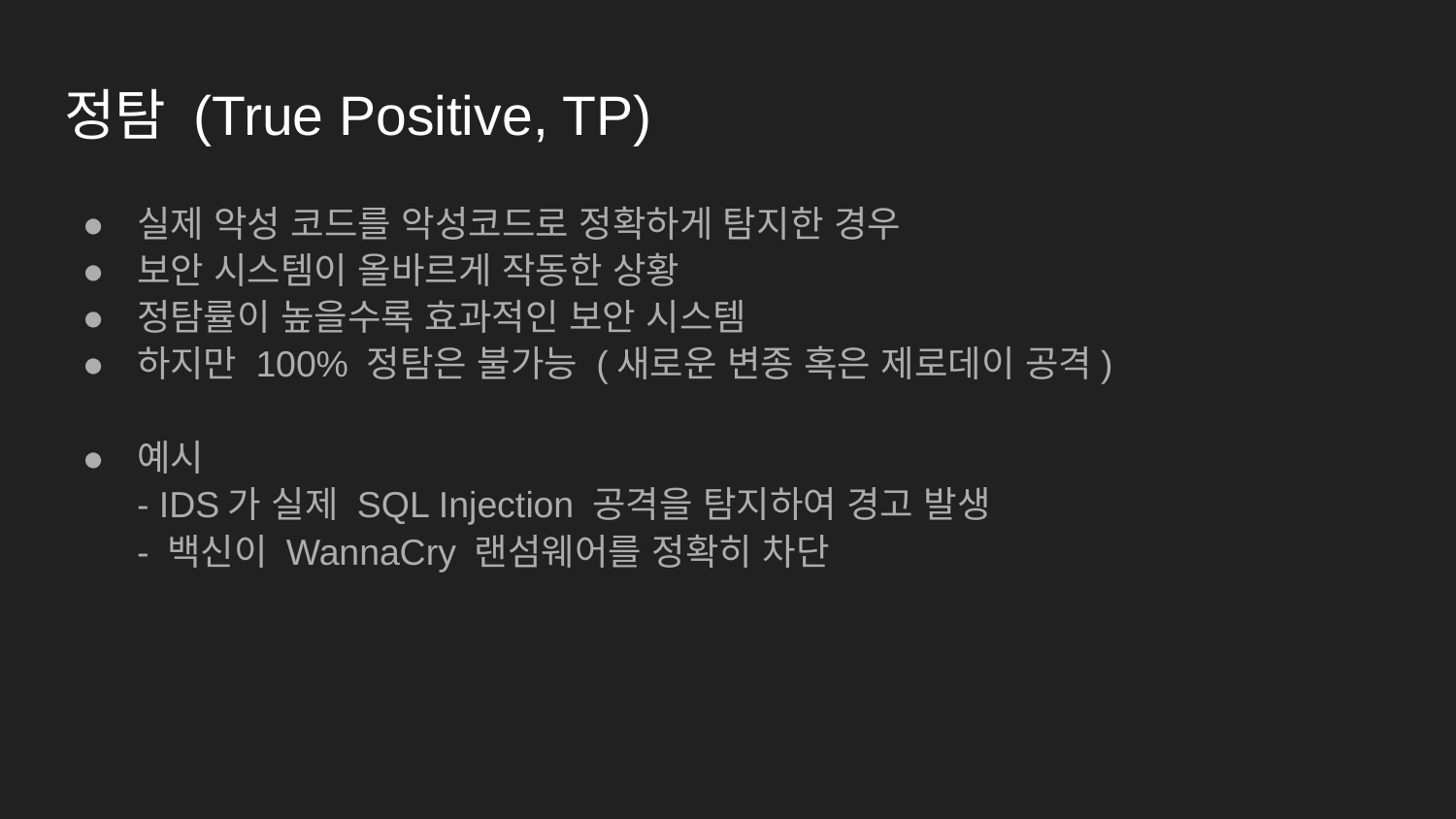

# 정탐 (True Positive, TP)
실제 악성 코드를 악성코드로 정확하게 탐지한 경우
보안 시스템이 올바르게 작동한 상황
정탐률이 높을수록 효과적인 보안 시스템
하지만 100% 정탐은 불가능 (새로운 변종 혹은 제로데이 공격)
예시
- IDS가 실제 SQL Injection 공격을 탐지하여 경고 발생
- 백신이 WannaCry 랜섬웨어를 정확히 차단